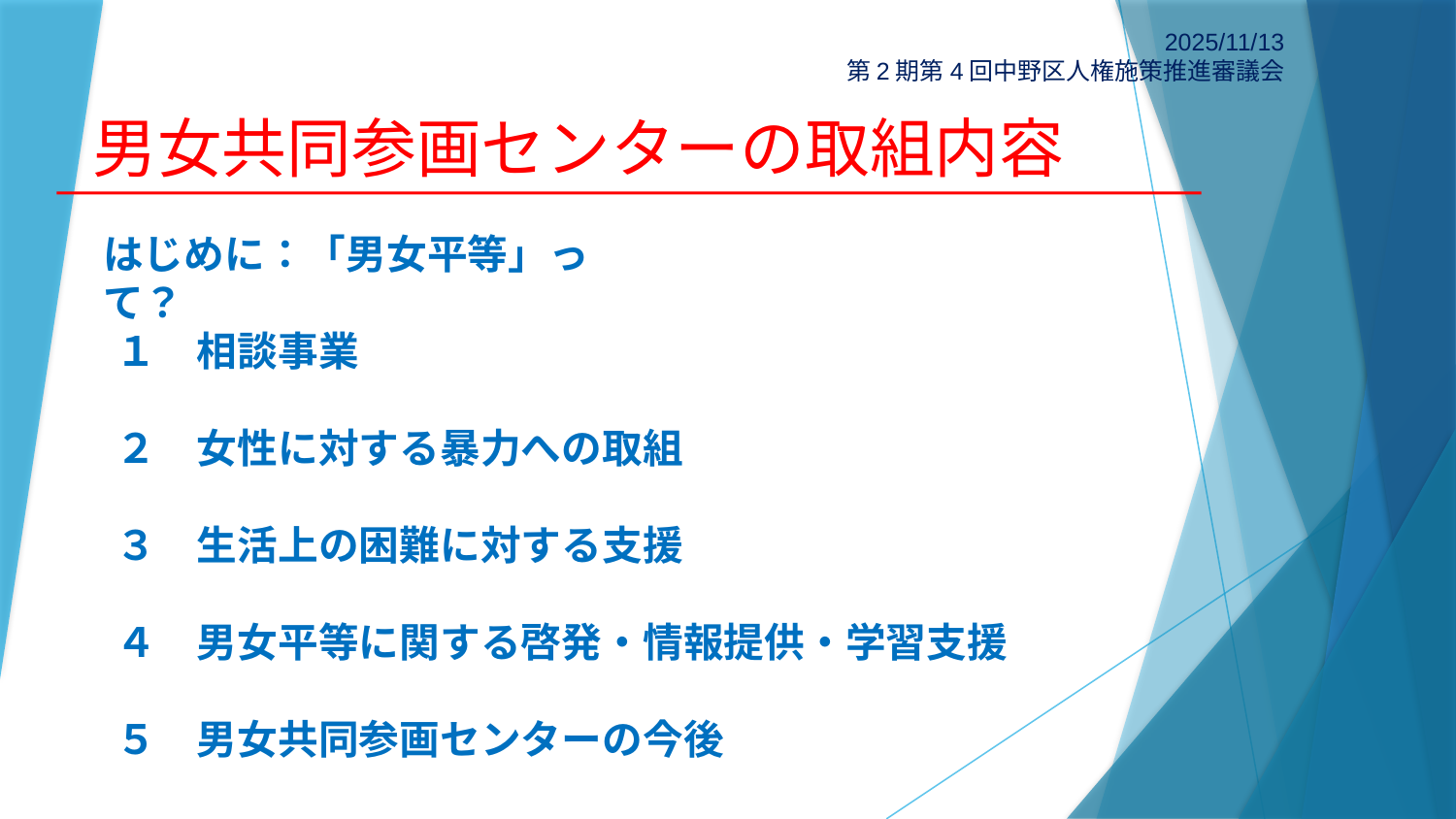

2025/11/13
第2期第4回中野区人権施策推進審議会
男女共同参画センターの取組内容

はじめに：「男女平等」って？

１　相談事業

２　女性に対する暴力への取組

３　生活上の困難に対する支援

４　男女平等に関する啓発・情報提供・学習支援

５　男女共同参画センターの今後